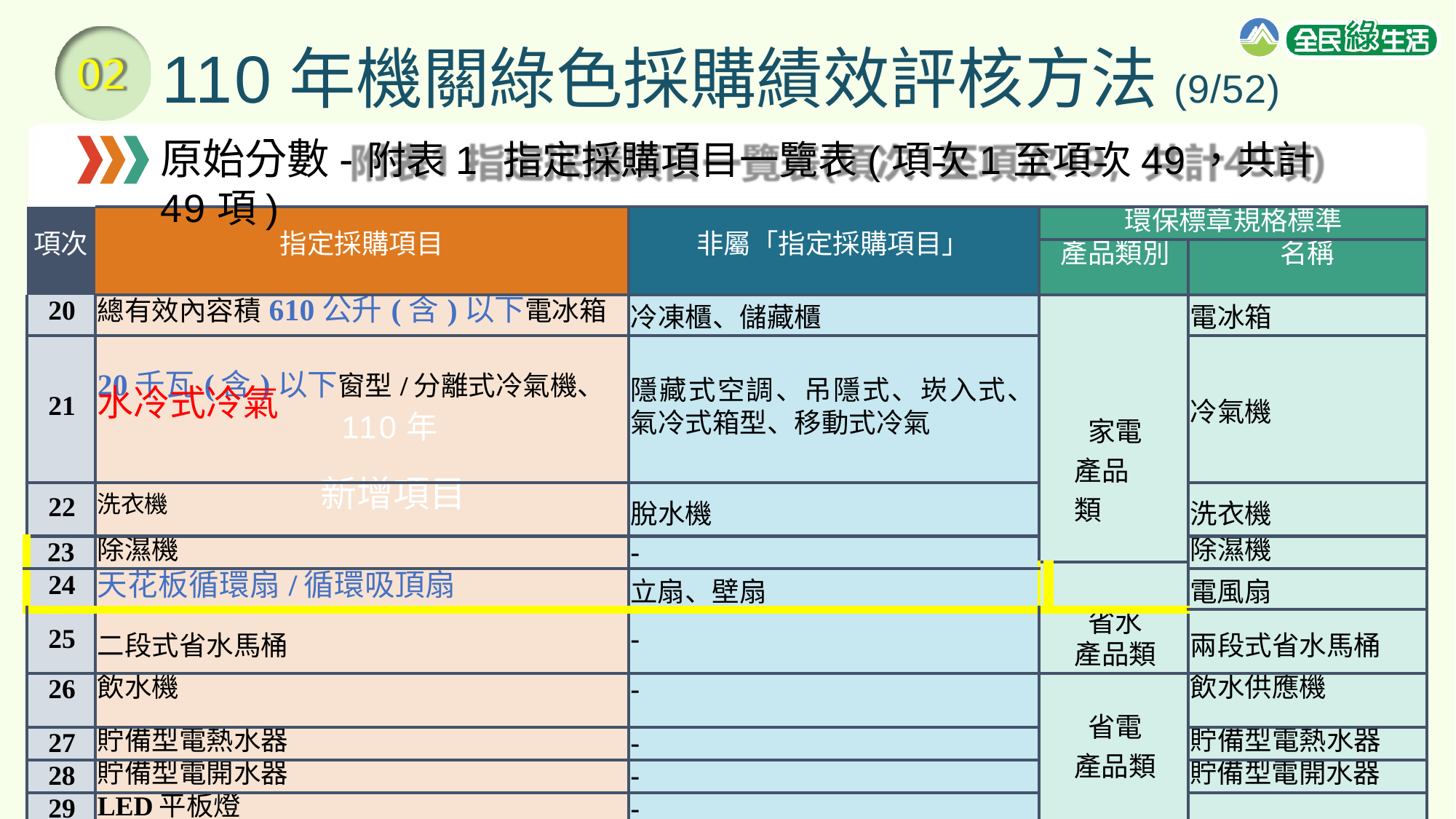

# 110年機關綠色採購績效評核方法(9/52)
原始分數-附表1 指定採購項目一覽表(項次1至項次49，共計49項)

02

| 項次 | 指定採購項目 | 非屬「指定採購項目」 | 環保標章規格標準 |  |  |
| --- | --- | --- | --- | --- | --- |
|  |  |  | 產品類別 |  | 名稱 |
| 20 | 總有效內容積610公升(含)以下電冰箱 | 冷凍櫃、儲藏櫃 | 家電 產品 類 |  | 電冰箱 |
| 21 | 20千瓦(含)以下窗型/分離式冷氣機、 水冷式冷氣 110年 | 隱藏式空調、吊隱式、崁入式、 氣冷式箱型、移動式冷氣 |  |  | 冷氣機 |
| 22 | 洗衣機 新增項目 | 脫水機 |  |  | 洗衣機 |
| 23 | 除濕機 | - |  |  | 除濕機 |
|  |  |  |  |  |  |
| 24 | 天花板循環扇/循環吸頂扇 | 立扇、壁扇 |  |  | 電風扇 |
| 25 | 二段式省水馬桶 | - | 省水 產品類 |  | 兩段式省水馬桶 |
| 26 | 飲水機 | - | 省電 產品類 |  | 飲水供應機 |
| 27 | 貯備型電熱水器 | - |  |  | 貯備型電熱水器 |
| 28 | 貯備型電開水器 | - |  |  | 貯備型電開水器 |
| 29 | LED平板燈 | - |  |  | 室內照明燈具 15 |